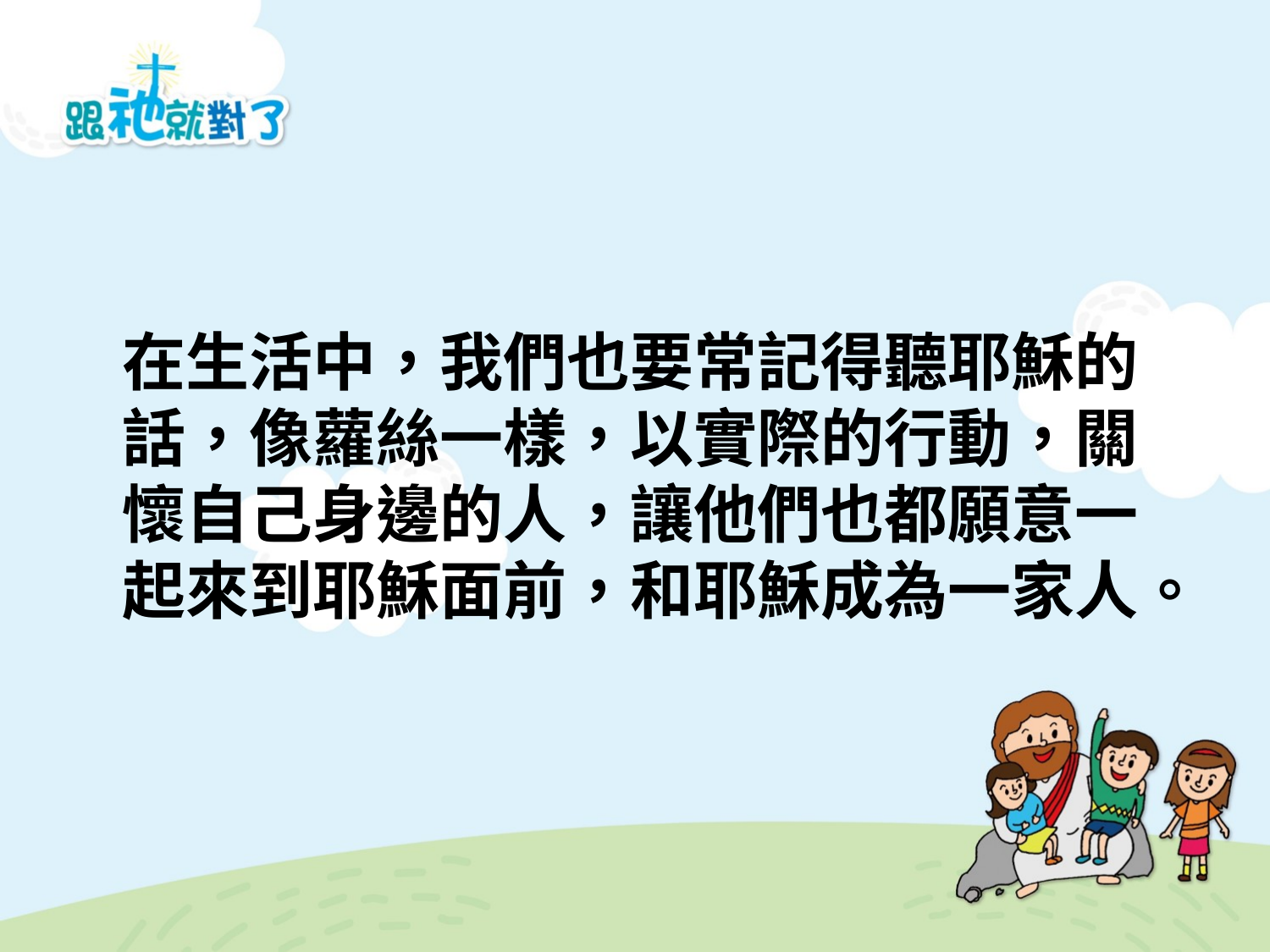

在生活中，我們也要常記得聽耶穌的話，像蘿絲一樣，以實際的行動，關懷自己身邊的人，讓他們也都願意一起來到耶穌面前，和耶穌成為一家人。